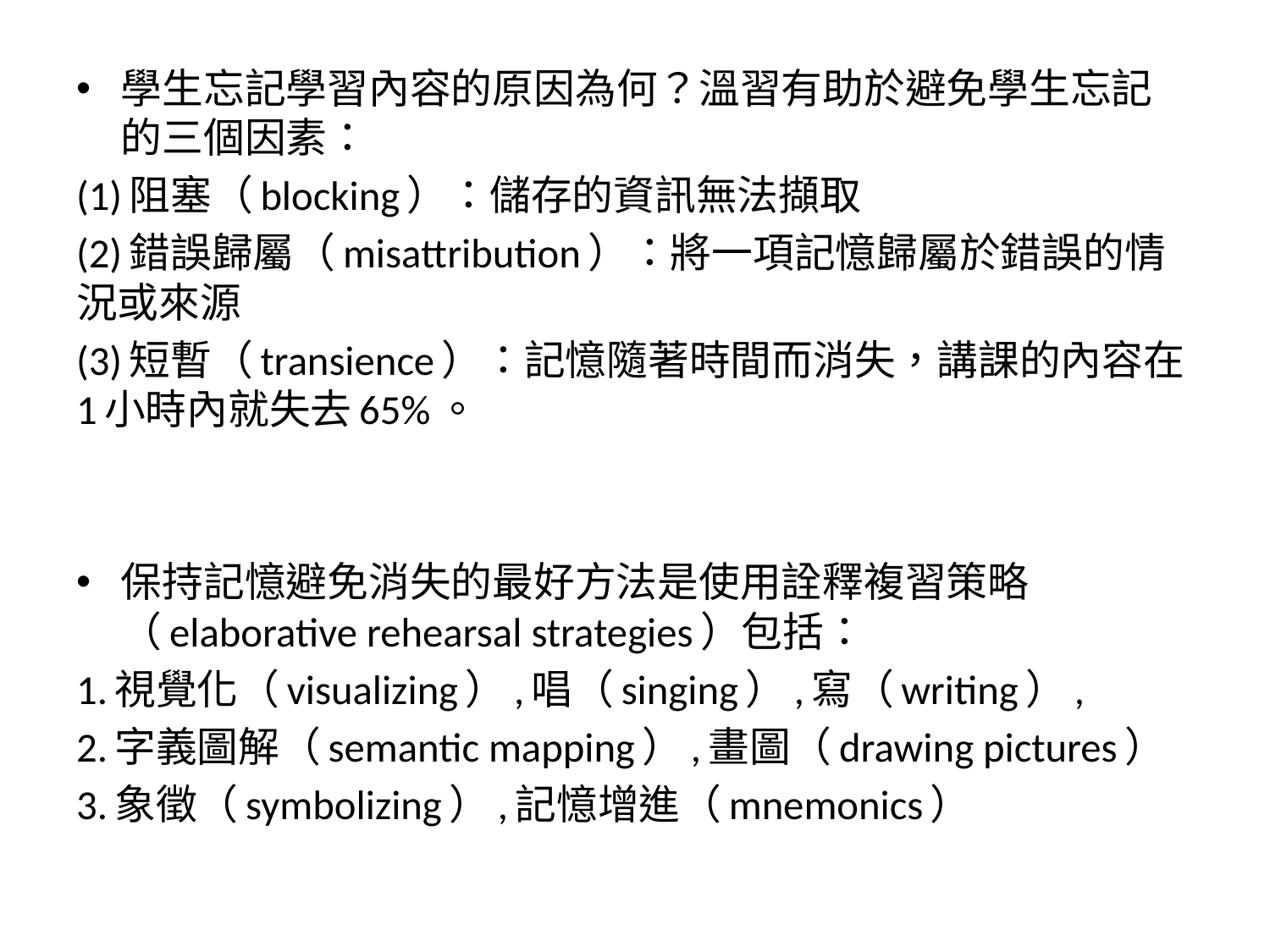

學生忘記學習內容的原因為何？溫習有助於避免學生忘記的三個因素：
(1)阻塞（blocking）：儲存的資訊無法擷取
(2)錯誤歸屬（misattribution）：將一項記憶歸屬於錯誤的情況或來源
(3)短暫（transience）：記憶隨著時間而消失，講課的內容在1小時內就失去65%。

保持記憶避免消失的最好方法是使用詮釋複習策略（elaborative rehearsal strategies）包括：
1.視覺化（visualizing）,唱（singing）,寫（writing）,
2.字義圖解（semantic mapping）,畫圖（drawing pictures）
3.象徵（symbolizing）,記憶增進（mnemonics）